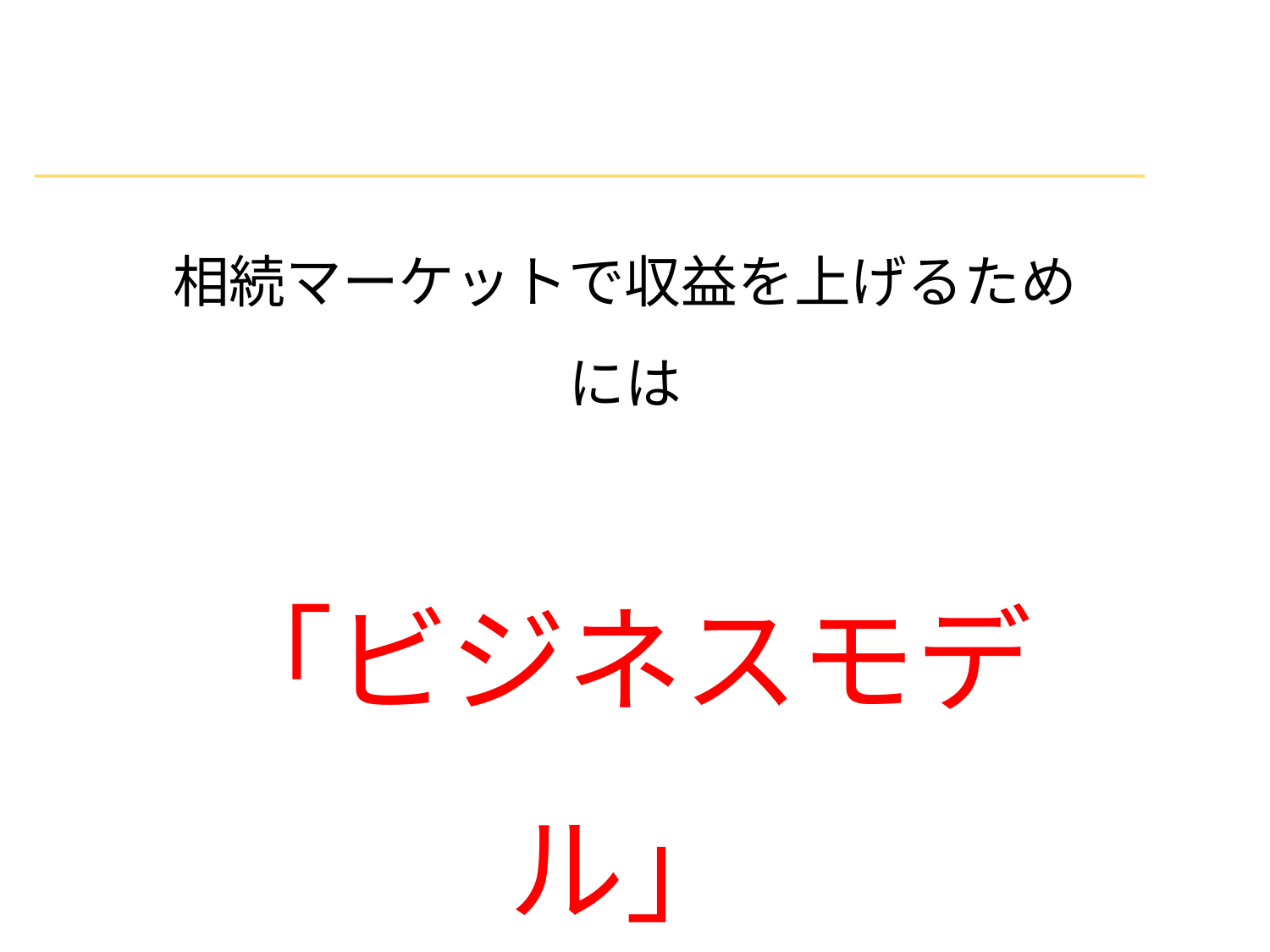

相続マーケットで収益を上げるためには

「ビジネスモデル」

という設計図が必要！